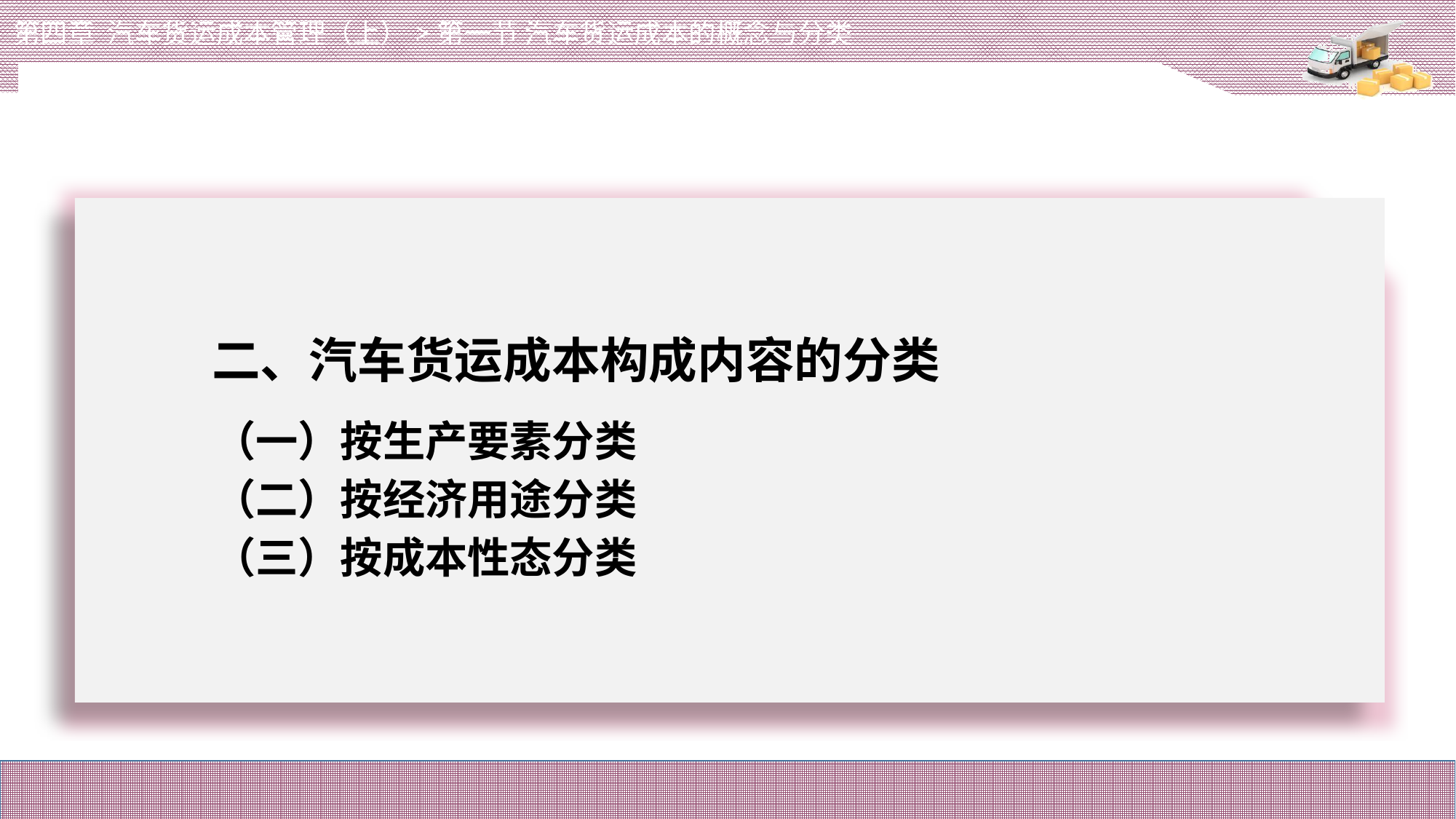

第四章  汽车货运成本管理（上）>第一节 汽车货运成本的概念与分类
# 二、汽车货运成本构成内容的分类
（一）按生产要素分类
（二）按经济用途分类
（三）按成本性态分类